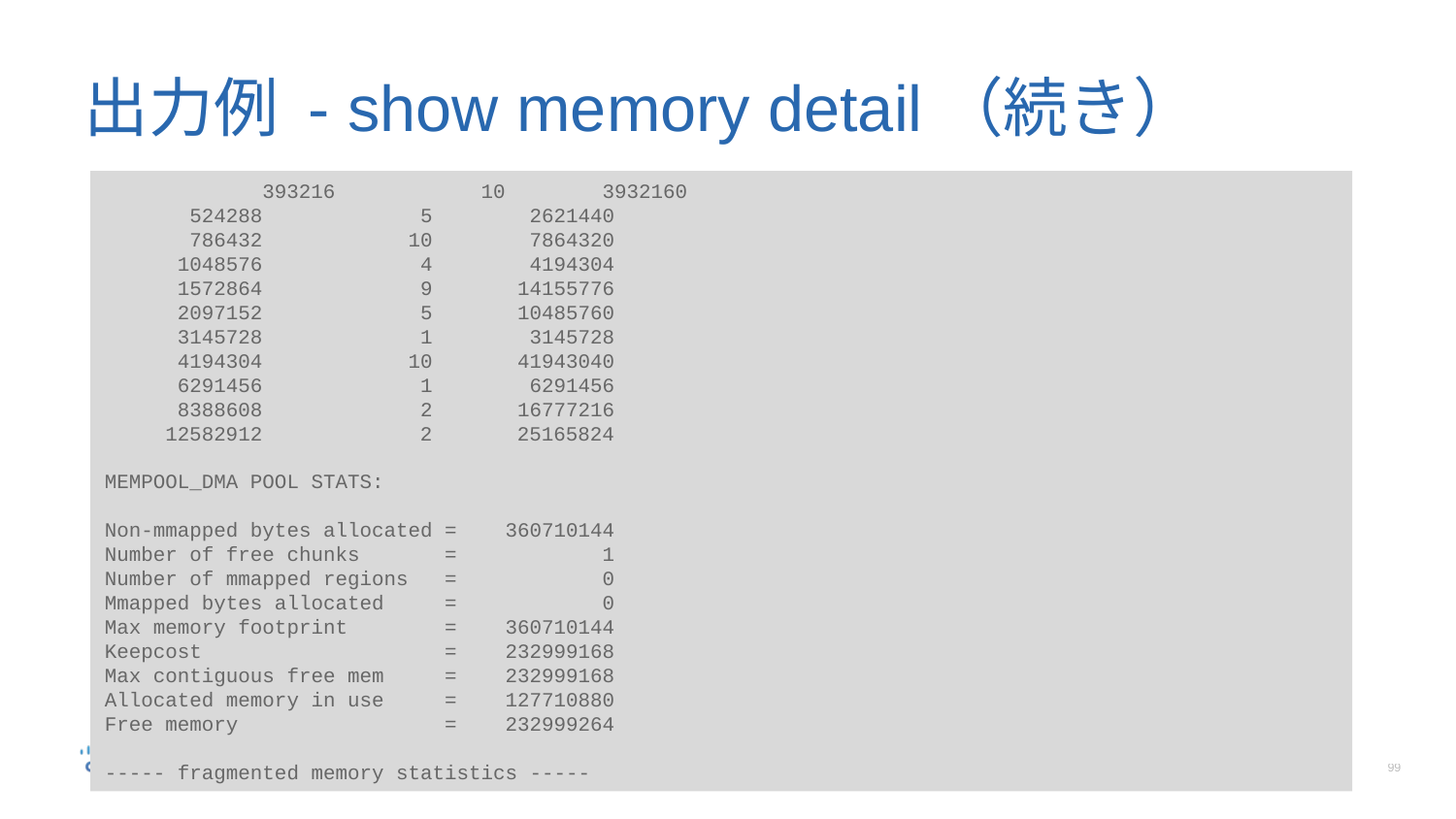

# 出力例 - show memory detail（続き）
	 393216            10        3932160
       524288             5        2621440
       786432            10        7864320
      1048576             4        4194304
      1572864             9       14155776
      2097152             5       10485760
      3145728             1        3145728
      4194304            10       41943040
      6291456             1        6291456
      8388608             2       16777216
     12582912             2       25165824

MEMPOOL_DMA POOL STATS:

Non-mmapped bytes allocated =    360710144
Number of free chunks       =            1
Number of mmapped regions   =            0
Mmapped bytes allocated     =            0
Max memory footprint        =    360710144
Keepcost                    =    232999168
Max contiguous free mem     =    232999168
Allocated memory in use     =    127710880
Free memory                 =    232999264

----- fragmented memory statistics -----